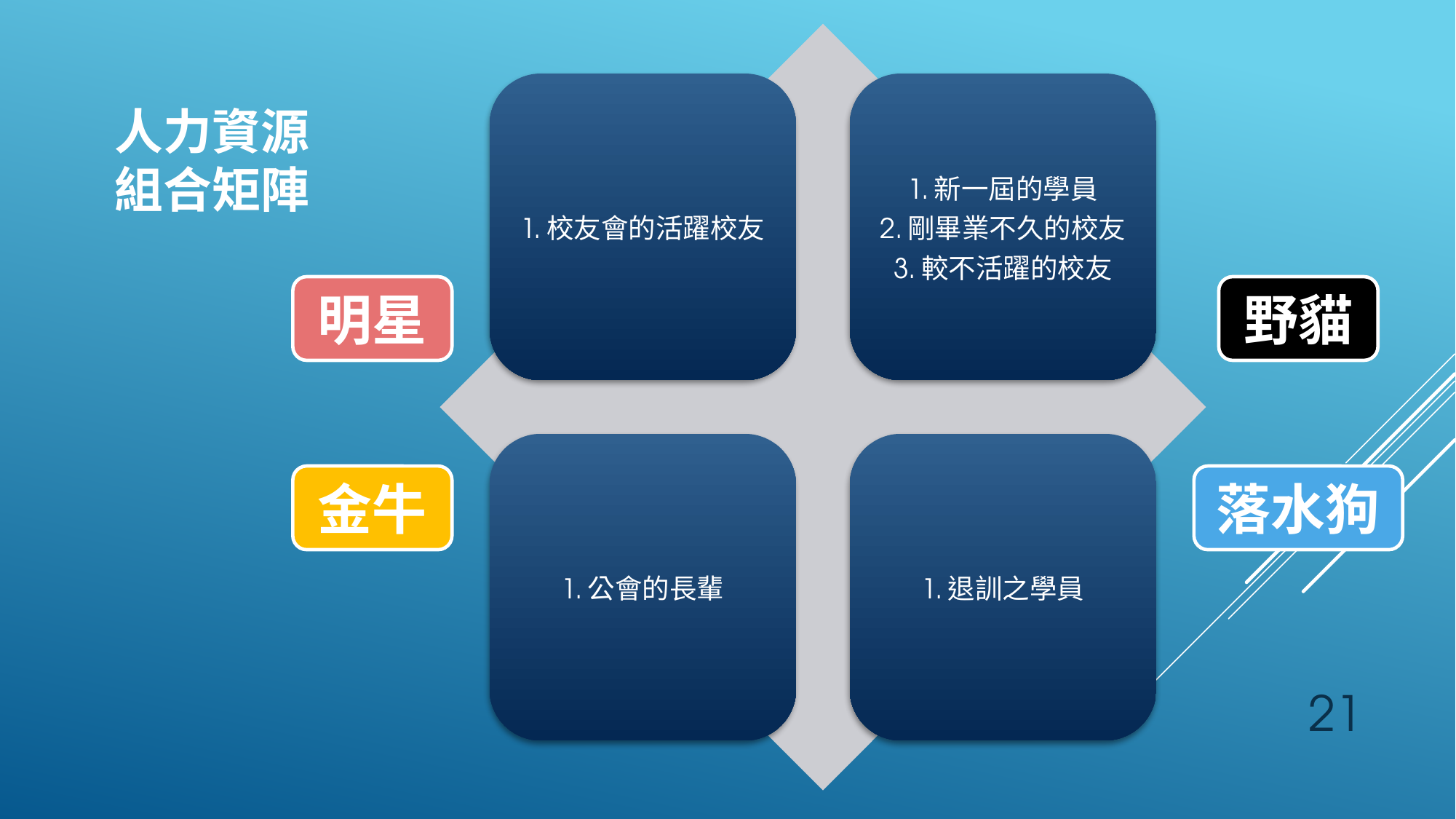

1.校友會的活躍校友
1.新一屆的學員
2.剛畢業不久的校友
3.較不活躍的校友
1.公會的長輩
1.退訓之學員
# 人力資源 組合矩陣
明星
野貓
金牛
落水狗
21